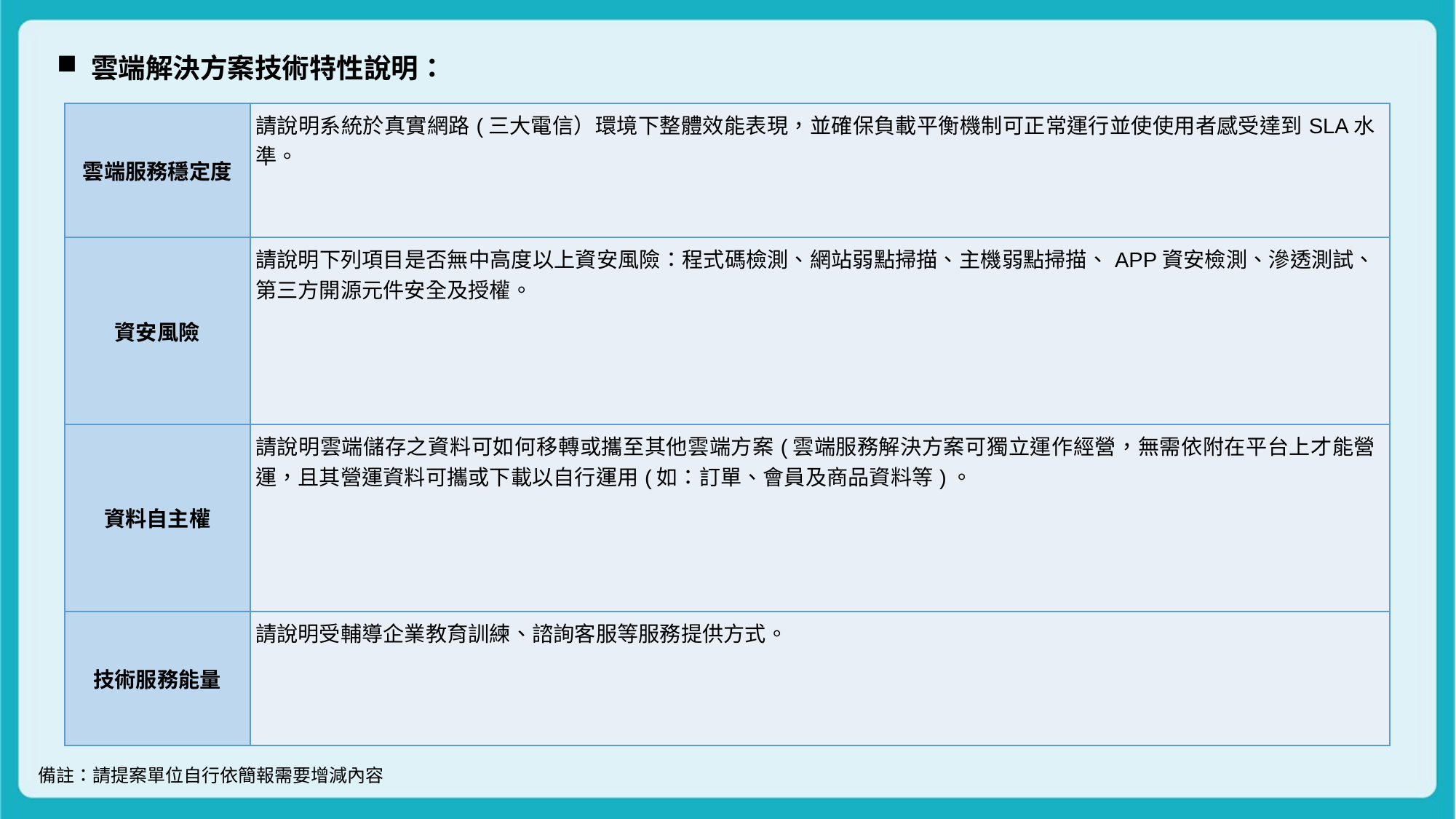

雲端解決方案技術特性說明：
| 雲端服務穩定度 | 請說明系統於真實網路(三大電信）環境下整體效能表現，並確保負載平衡機制可正常運行並使使用者感受達到SLA水準。 |
| --- | --- |
| 資安風險 | 請說明下列項目是否無中高度以上資安風險：程式碼檢測、網站弱點掃描、主機弱點掃描、APP資安檢測、滲透測試、第三方開源元件安全及授權。 |
| 資料自主權 | 請說明雲端儲存之資料可如何移轉或攜至其他雲端方案(雲端服務解決方案可獨立運作經營，無需依附在平台上才能營運，且其營運資料可攜或下載以自行運用(如：訂單、會員及商品資料等)。 |
| 技術服務能量 | 請說明受輔導企業教育訓練、諮詢客服等服務提供方式。 |
備註：請提案單位自行依簡報需要增減內容